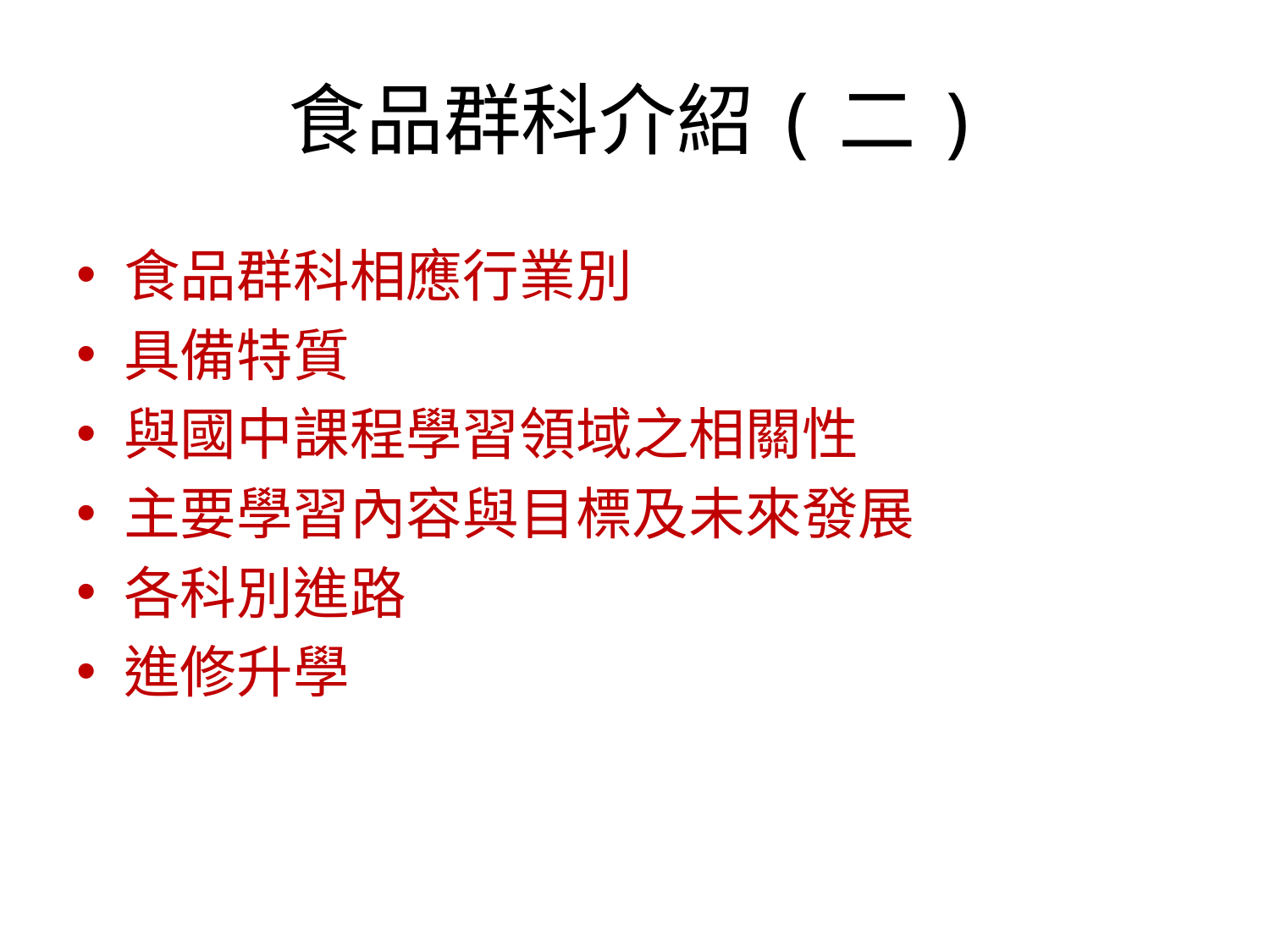

# 食品群科介紹(二)
食品群科相應行業別
具備特質
與國中課程學習領域之相關性
主要學習內容與目標及未來發展
各科別進路
進修升學